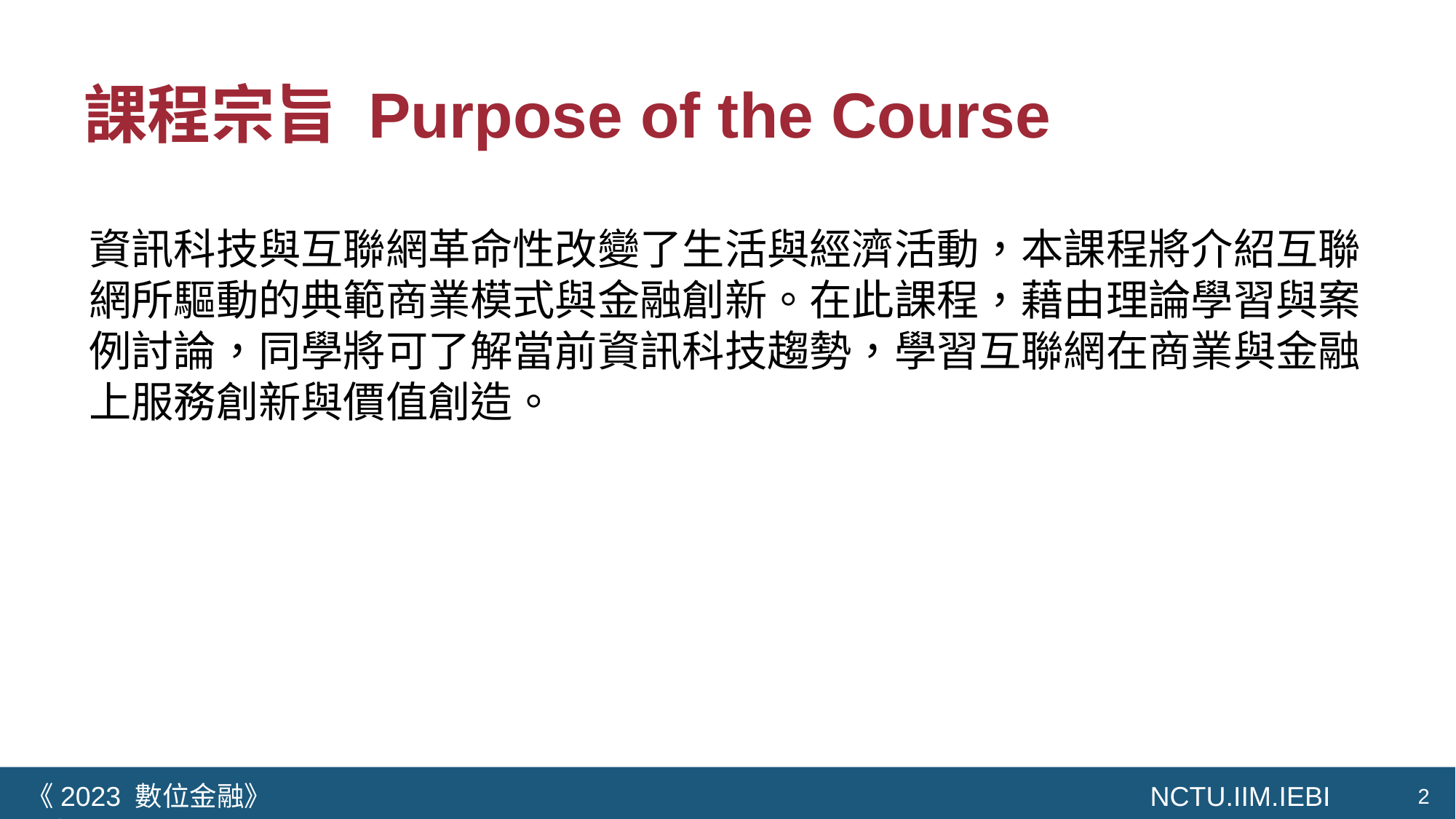

# 課程宗旨 Purpose of the Course
資訊科技與互聯網革命性改變了生活與經濟活動，本課程將介紹互聯網所驅動的典範商業模式與金融創新。在此課程，藉由理論學習與案例討論，同學將可了解當前資訊科技趨勢，學習互聯網在商業與金融上服務創新與價值創造。

《2023 數位金融》                                                                                                                                             NCTU.IIM.IEBI Lab
2